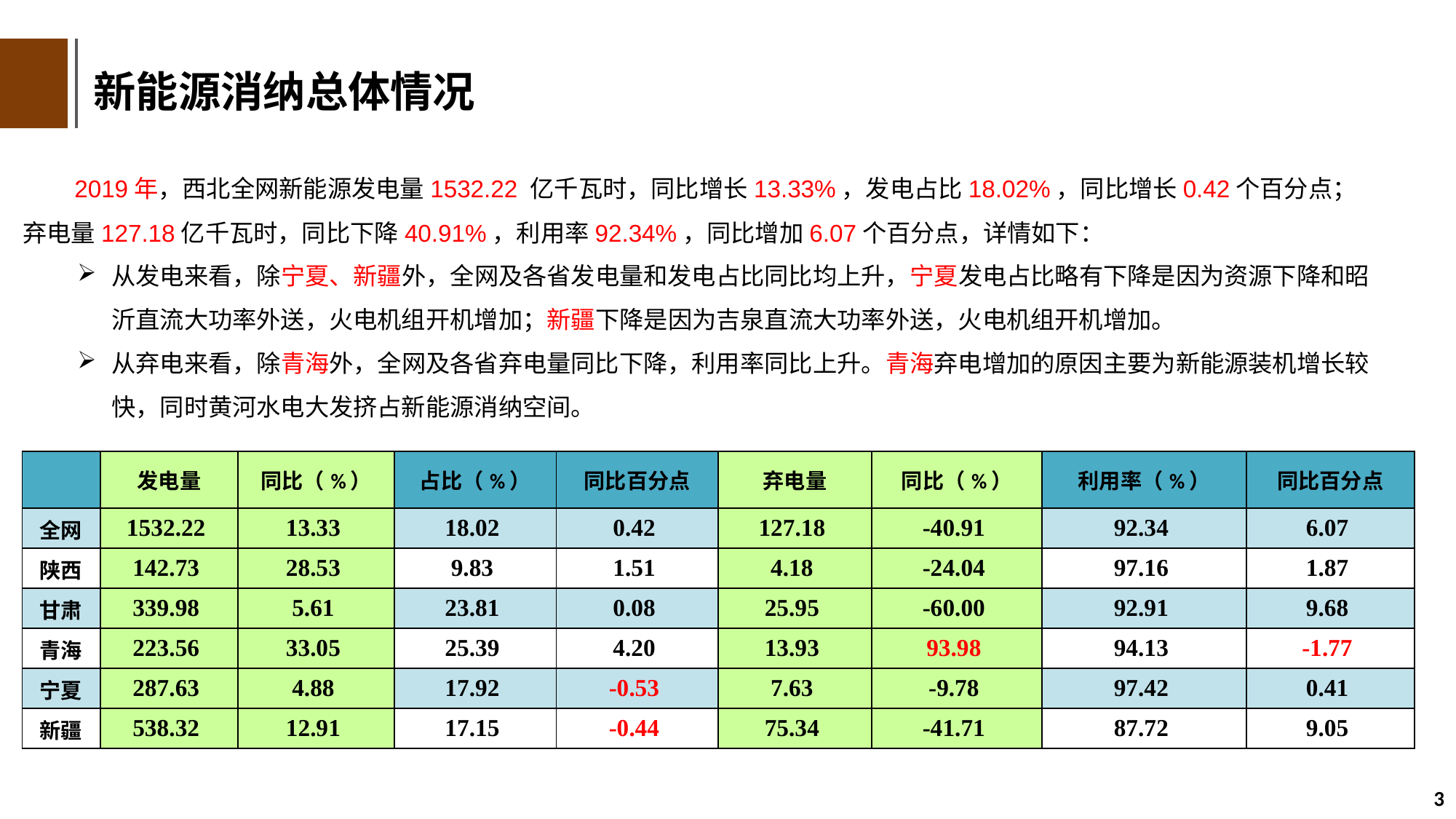

新能源消纳总体情况
       2019年，西北全网新能源发电量1532.22 亿千瓦时，同比增长13.33%，发电占比18.02%，同比增长0.42个百分点；弃电量127.18亿千瓦时，同比下降40.91%，利用率92.34%，同比增加6.07个百分点，详情如下：
从发电来看，除宁夏、新疆外，全网及各省发电量和发电占比同比均上升，宁夏发电占比略有下降是因为资源下降和昭沂直流大功率外送，火电机组开机增加；新疆下降是因为吉泉直流大功率外送，火电机组开机增加。
从弃电来看，除青海外，全网及各省弃电量同比下降，利用率同比上升。青海弃电增加的原因主要为新能源装机增长较快，同时黄河水电大发挤占新能源消纳空间。
|  | 发电量 | 同比（%） | 占比（%） | 同比百分点 | 弃电量 | 同比（%） | 利用率（%） | 同比百分点 |
| --- | --- | --- | --- | --- | --- | --- | --- | --- |
| 全网 | 1532.22 | 13.33 | 18.02 | 0.42 | 127.18 | -40.91 | 92.34 | 6.07 |
| 陕西 | 142.73 | 28.53 | 9.83 | 1.51 | 4.18 | -24.04 | 97.16 | 1.87 |
| 甘肃 | 339.98 | 5.61 | 23.81 | 0.08 | 25.95 | -60.00 | 92.91 | 9.68 |
| 青海 | 223.56 | 33.05 | 25.39 | 4.20 | 13.93 | 93.98 | 94.13 | -1.77 |
| 宁夏 | 287.63 | 4.88 | 17.92 | -0.53 | 7.63 | -9.78 | 97.42 | 0.41 |
| 新疆 | 538.32 | 12.91 | 17.15 | -0.44 | 75.34 | -41.71 | 87.72 | 9.05 |
3